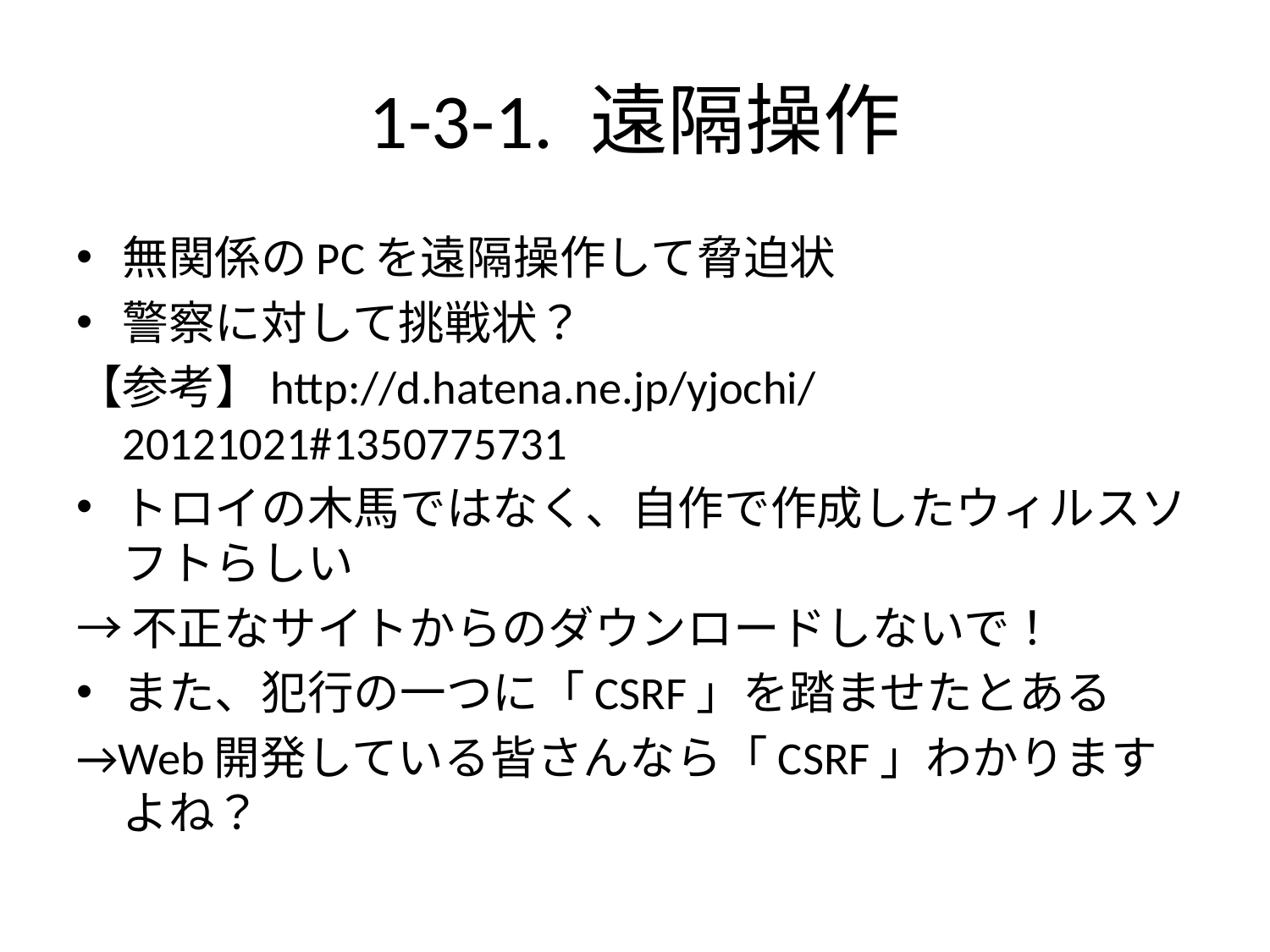

# 1-3-1. 遠隔操作
無関係のPCを遠隔操作して脅迫状
警察に対して挑戦状？
【参考】http://d.hatena.ne.jp/yjochi/20121021#1350775731
トロイの木馬ではなく、自作で作成したウィルスソフトらしい
→不正なサイトからのダウンロードしないで！
また、犯行の一つに「CSRF」を踏ませたとある
→Web開発している皆さんなら「CSRF」わかりますよね？